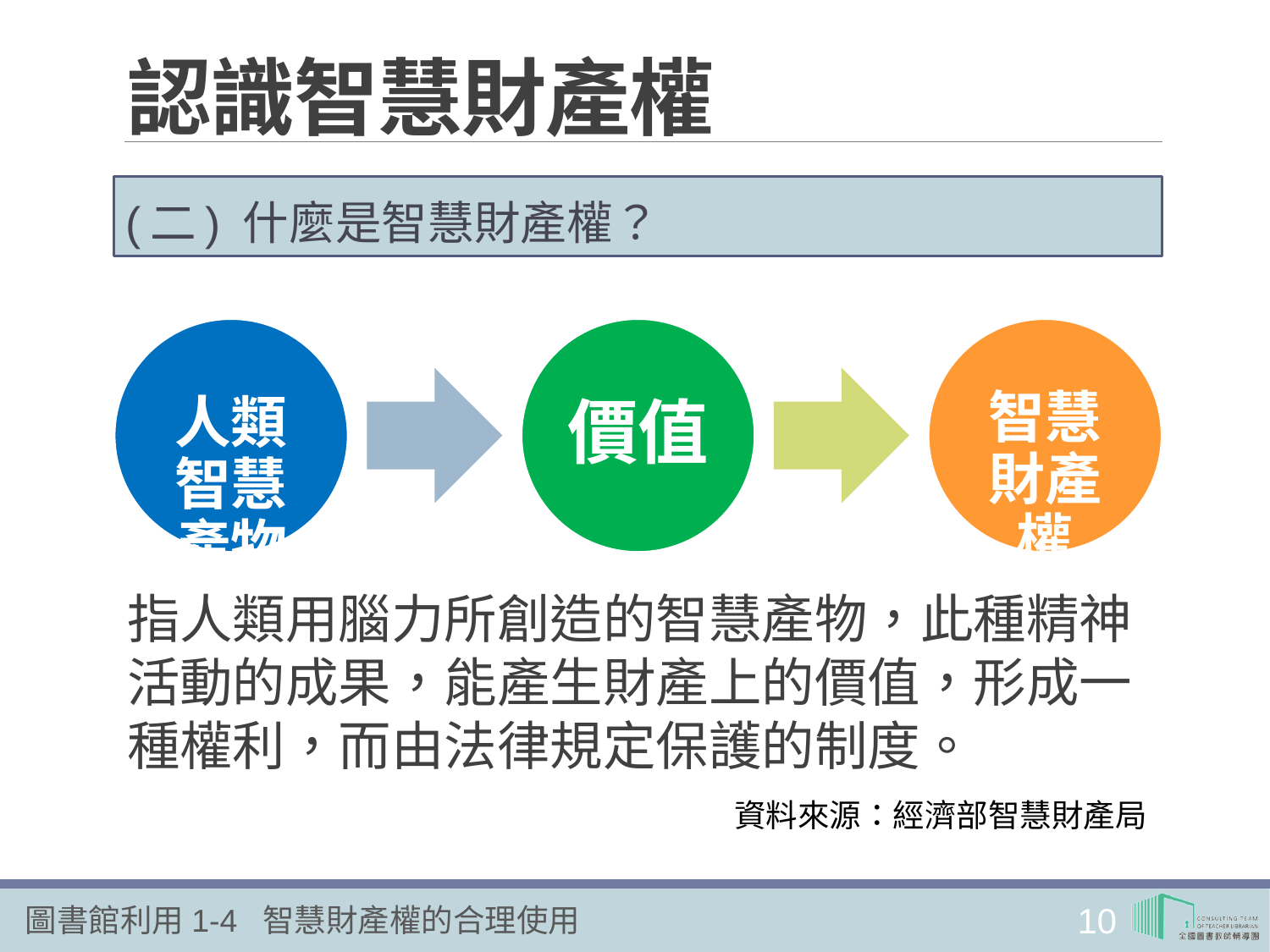

# 認識智慧財產權
(二) 什麼是智慧財產權？
人類智慧產物

價值

智慧財產權
指人類用腦力所創造的智慧產物，此種精神活動的成果，能產生財產上的價值，形成一種權利，而由法律規定保護的制度。
資料來源：經濟部智慧財產局